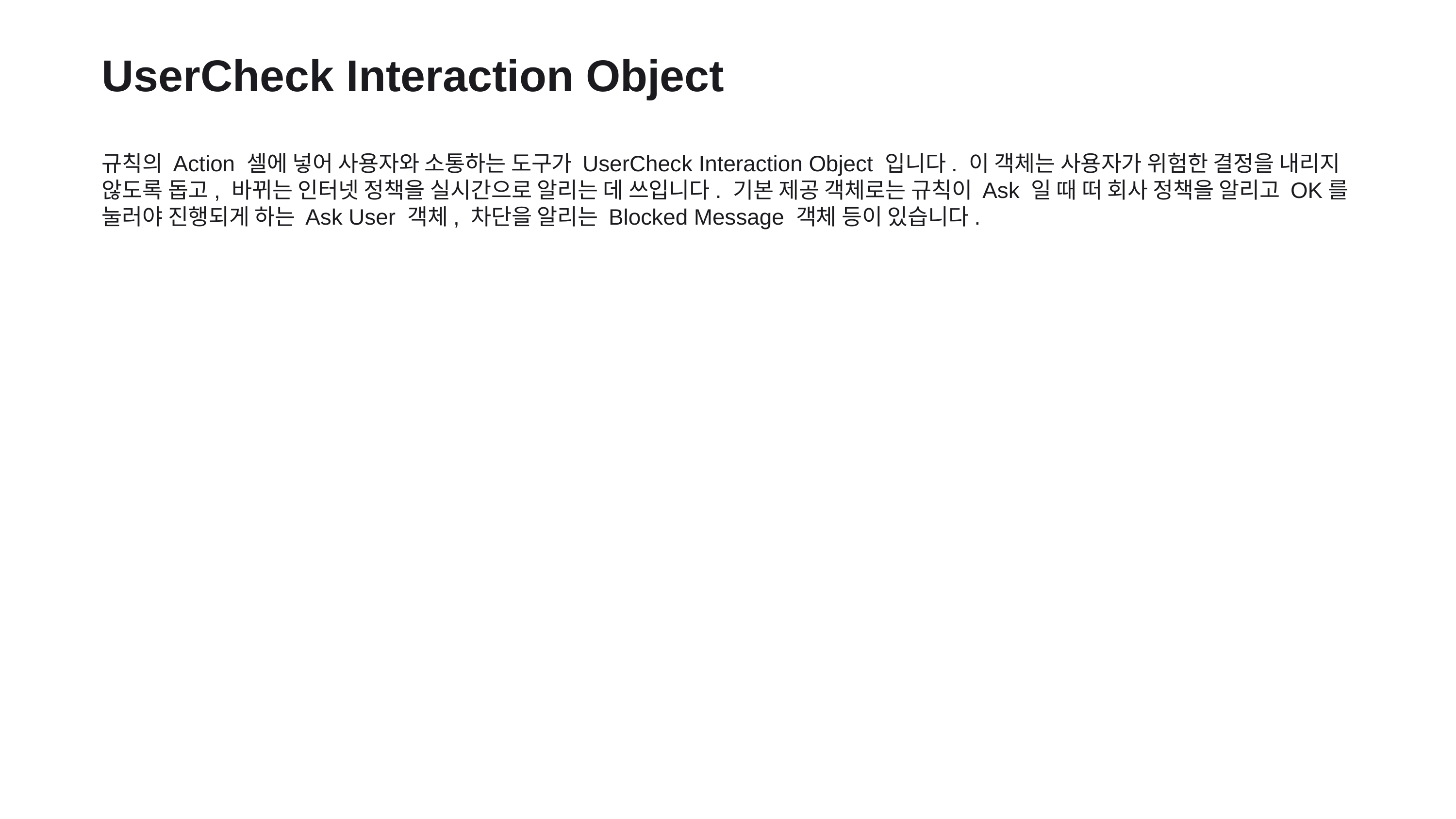

UserCheck Interaction Object
규칙의 Action 셀에 넣어 사용자와 소통하는 도구가 UserCheck Interaction Object 입니다. 이 객체는 사용자가 위험한 결정을 내리지 않도록 돕고, 바뀌는 인터넷 정책을 실시간으로 알리는 데 쓰입니다. 기본 제공 객체로는 규칙이 Ask 일 때 떠 회사 정책을 알리고 OK를 눌러야 진행되게 하는 Ask User 객체, 차단을 알리는 Blocked Message 객체 등이 있습니다.